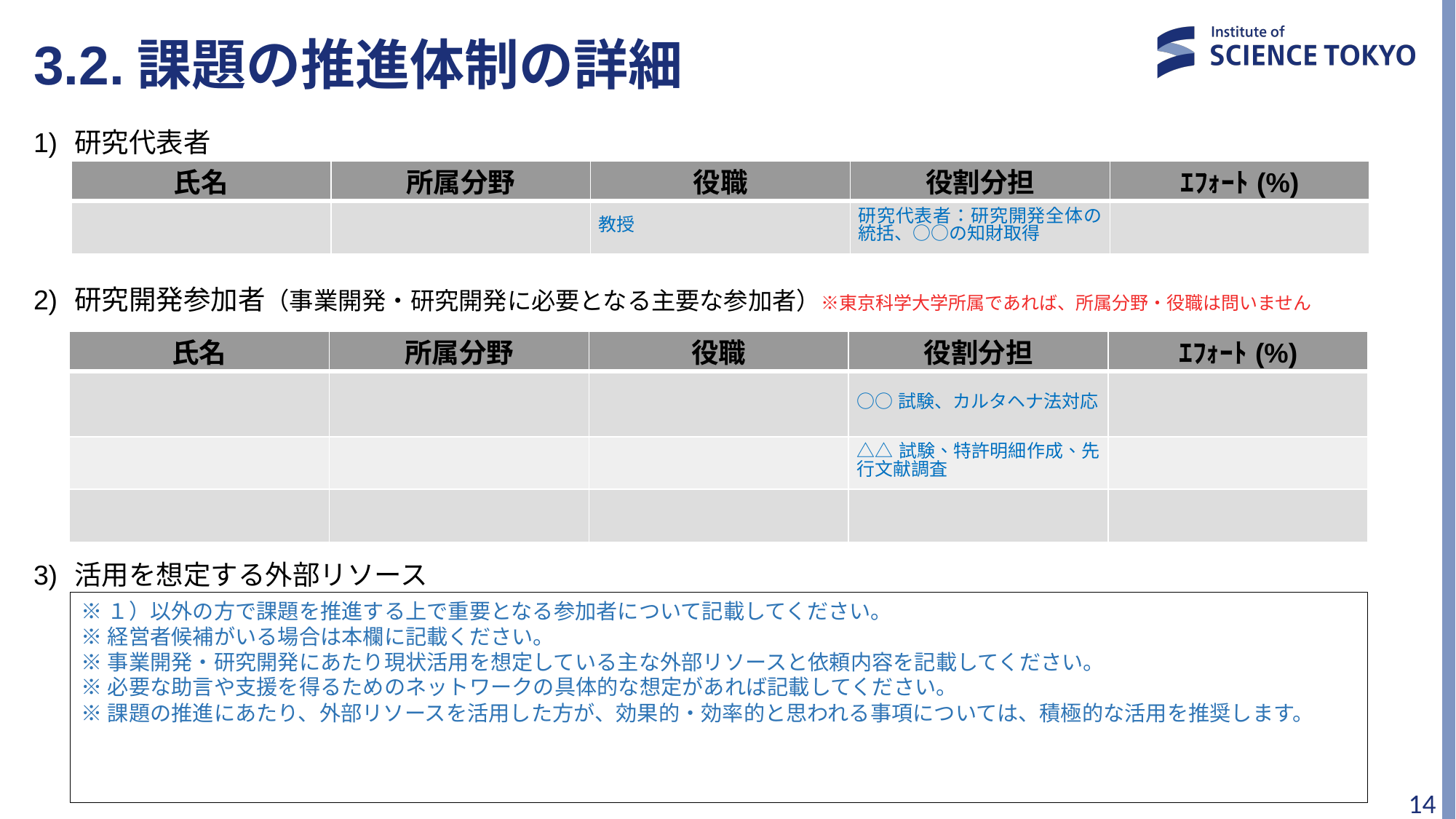

# 3.2.課題の推進体制の詳細
研究代表者

研究開発参加者（事業開発・研究開発に必要となる主要な参加者）※東京科学大学所属であれば、所属分野・役職は問いません

活用を想定する外部リソース

| 氏名 | 所属分野 | 役職 | 役割分担 | ｴﾌｫｰﾄ(%) |
| --- | --- | --- | --- | --- |
|  |  | 教授 | 研究代表者：研究開発全体の統括、○○の知財取得 |  |
| 氏名 | 所属分野 | 役職 | 役割分担 | ｴﾌｫｰﾄ(%) |
| --- | --- | --- | --- | --- |
|  |  |  | ○○試験、カルタヘナ法対応 |  |
|  |  |  | △△試験、特許明細作成、先行文献調査 |  |
|  |  |  |  |  |
※１）以外の方で課題を推進する上で重要となる参加者について記載してください。
※経営者候補がいる場合は本欄に記載ください。
※事業開発・研究開発にあたり現状活用を想定している主な外部リソースと依頼内容を記載してください。
※必要な助言や支援を得るためのネットワークの具体的な想定があれば記載してください。
※課題の推進にあたり、外部リソースを活用した方が、効果的・効率的と思われる事項については、積極的な活用を推奨します。
14